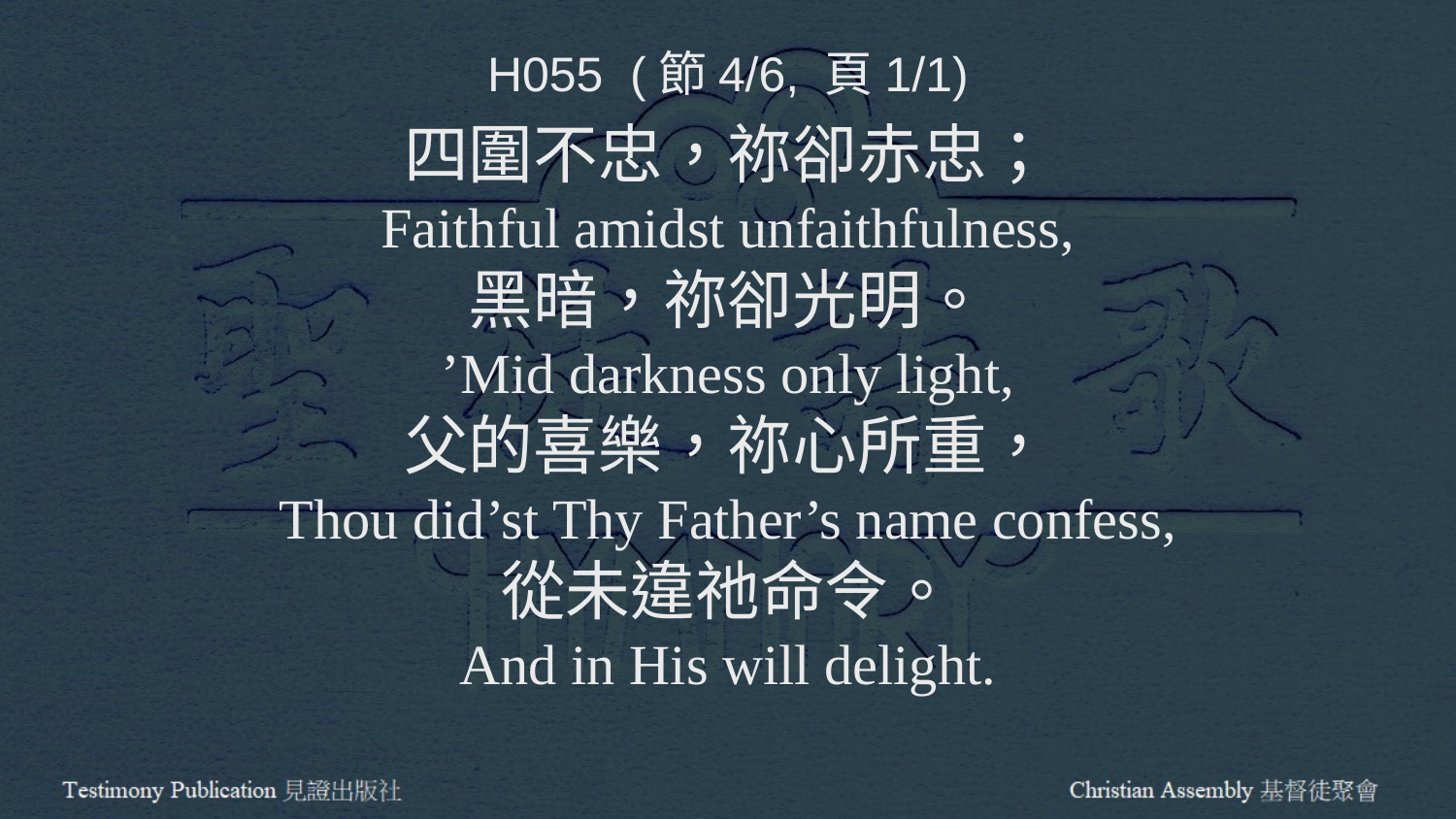

H055  (節4/6, 頁1/1)
四圍不忠，祢卻赤忠；
Faithful amidst unfaithfulness,
黑暗，祢卻光明。
’Mid darkness only light,
父的喜樂，祢心所重，
Thou did’st Thy Father’s name confess,
從未違祂命令。
And in His will delight.